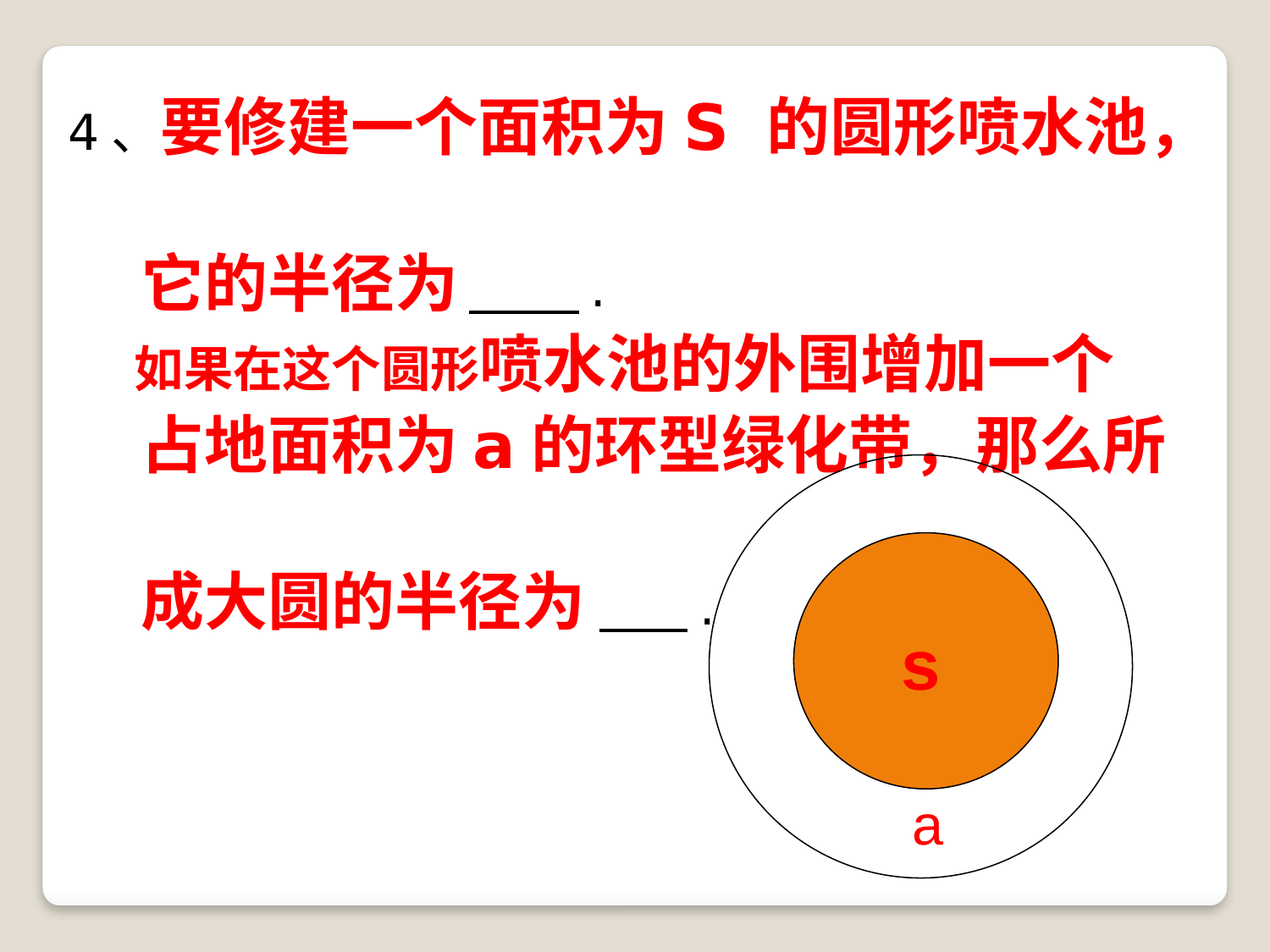

4、要修建一个面积为S 的圆形喷水池，
    它的半径为           .
     如果在这个圆形喷水池的外围增加一个
    占地面积为a的环型绿化带，那么所
    成大圆的半径为         .

s
a